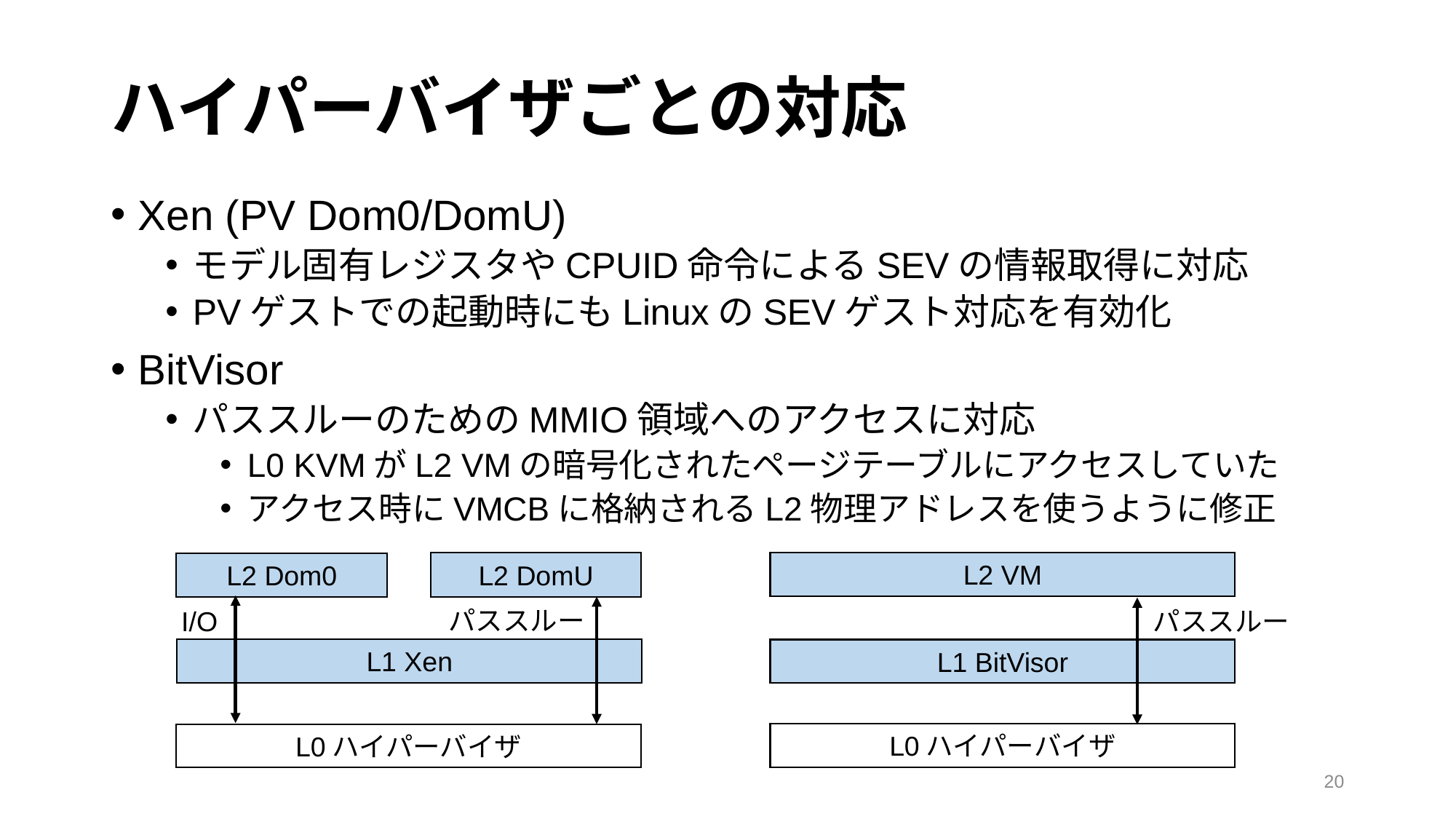

# ハイパーバイザごとの対応
Xen (PV Dom0/DomU)
モデル固有レジスタやCPUID命令によるSEVの情報取得に対応
PVゲストでの起動時にもLinuxのSEVゲスト対応を有効化
BitVisor
パススルーのためのMMIO領域へのアクセスに対応
L0 KVMがL2 VMの暗号化されたページテーブルにアクセスしていた
アクセス時にVMCBに格納されるL2物理アドレスを使うように修正
L2 VM
L2 DomU
L2 Dom0
パススルー
I/O
パススルー
L1 Xen
L1 BitVisor
L0ハイパーバイザ
L0ハイパーバイザ
20